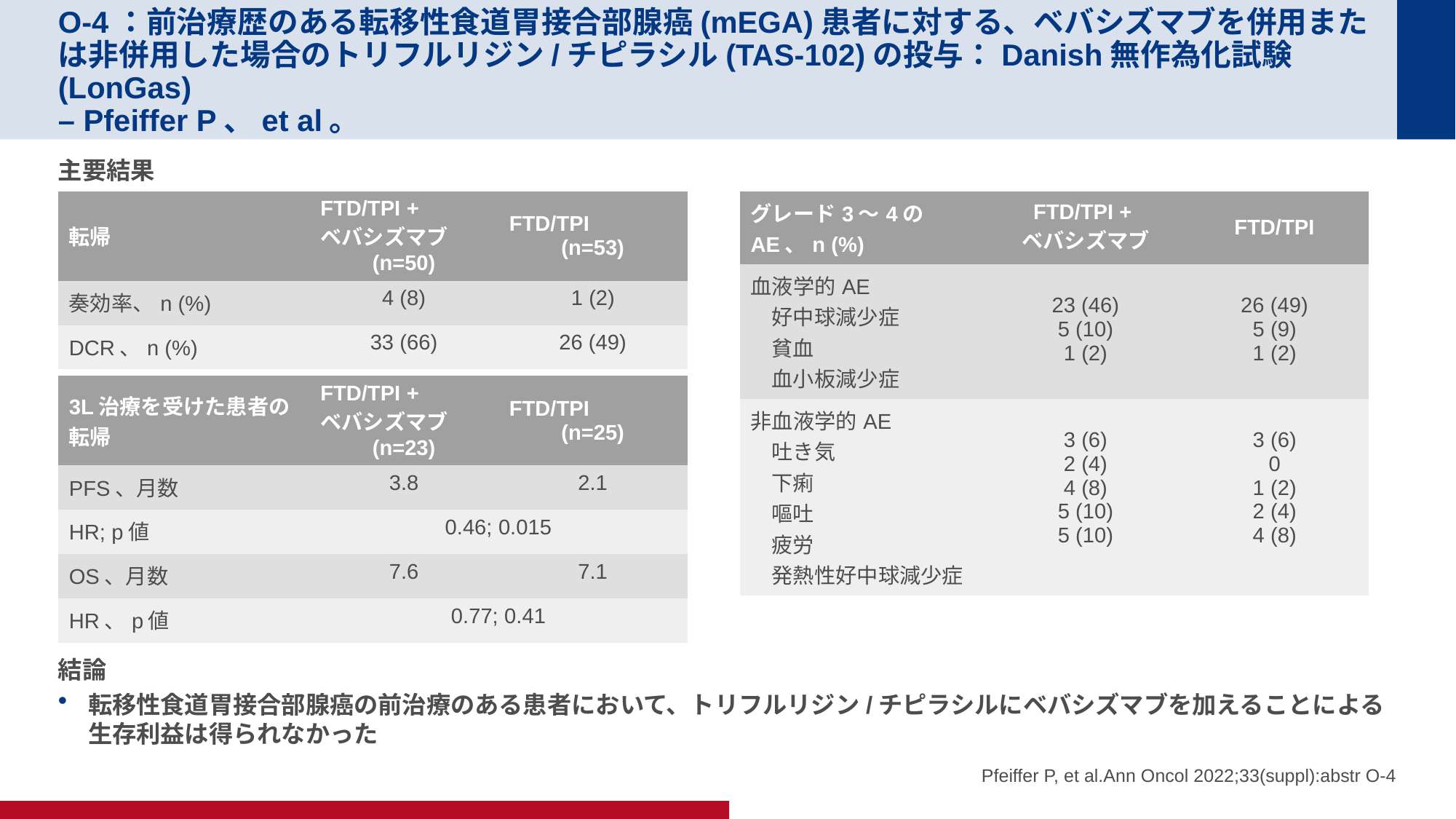

# O-4：前治療歴のある転移性食道胃接合部腺癌(mEGA)患者に対する、ベバシズマブを併用または非併用した場合のトリフルリジン/チピラシル(TAS-102)の投与：Danish無作為化試験(LonGas) – Pfeiffer P、et al。
主要結果
結論
転移性食道胃接合部腺癌の前治療のある患者において、トリフルリジン/チピラシルにベバシズマブを加えることによる生存利益は得られなかった
| 転帰 | FTD/TPI + ベバシズマブ (n=50) | FTD/TPI (n=53) |
| --- | --- | --- |
| 奏効率、n (%) | 4 (8) | 1 (2) |
| DCR、n (%) | 33 (66) | 26 (49) |
| グレード3～4のAE、n (%) | FTD/TPI + ベバシズマブ | FTD/TPI |
| --- | --- | --- |
| 血液学的AE 好中球減少症 貧血 血小板減少症 | 23 (46) 5 (10) 1 (2) | 26 (49) 5 (9) 1 (2) |
| 非血液学的AE 吐き気 下痢 嘔吐 疲労 発熱性好中球減少症 | 3 (6) 2 (4) 4 (8) 5 (10) 5 (10) | 3 (6) 0 1 (2) 2 (4) 4 (8) |
| 3L治療を受けた患者の転帰 | FTD/TPI + ベバシズマブ (n=23) | FTD/TPI (n=25) |
| --- | --- | --- |
| PFS、月数 | 3.8 | 2.1 |
| HR; p値 | 0.46; 0.015 |  |
| OS、月数 | 7.6 | 7.1 |
| HR、p値 | 0.77; 0.41 |  |
Pfeiffer P, et al.Ann Oncol 2022;33(suppl):abstr O-4